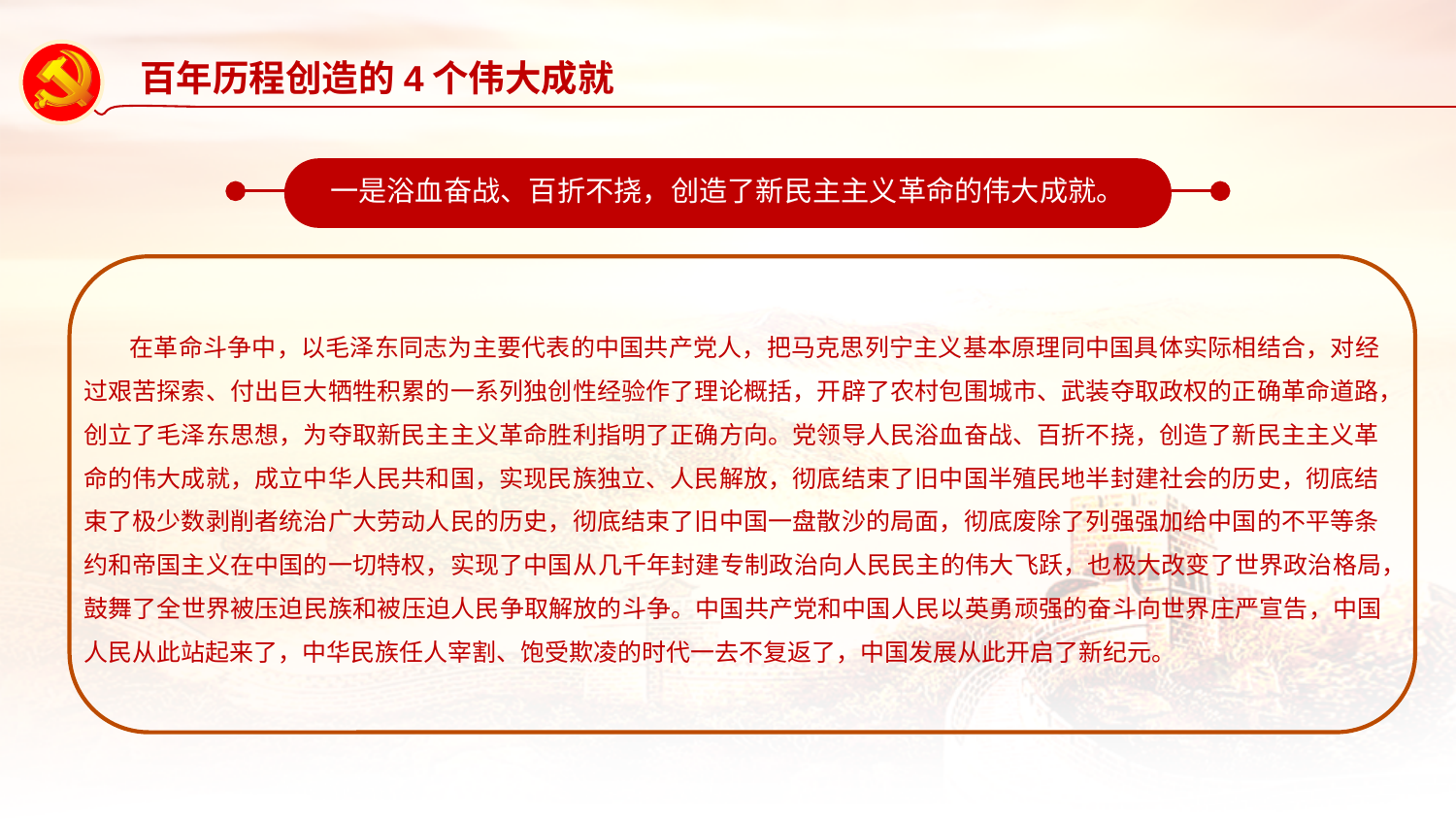

百年历程创造的4个伟大成就

一是浴血奋战、百折不挠，创造了新民主主义革命的伟大成就。

       在革命斗争中，以毛泽东同志为主要代表的中国共产党人，把马克思列宁主义基本原理同中国具体实际相结合，对经过艰苦探索、付出巨大牺牲积累的一系列独创性经验作了理论概括，开辟了农村包围城市、武装夺取政权的正确革命道路，创立了毛泽东思想，为夺取新民主主义革命胜利指明了正确方向。党领导人民浴血奋战、百折不挠，创造了新民主主义革命的伟大成就，成立中华人民共和国，实现民族独立、人民解放，彻底结束了旧中国半殖民地半封建社会的历史，彻底结束了极少数剥削者统治广大劳动人民的历史，彻底结束了旧中国一盘散沙的局面，彻底废除了列强强加给中国的不平等条约和帝国主义在中国的一切特权，实现了中国从几千年封建专制政治向人民民主的伟大飞跃，也极大改变了世界政治格局，鼓舞了全世界被压迫民族和被压迫人民争取解放的斗争。中国共产党和中国人民以英勇顽强的奋斗向世界庄严宣告，中国人民从此站起来了，中华民族任人宰割、饱受欺凌的时代一去不复返了，中国发展从此开启了新纪元。